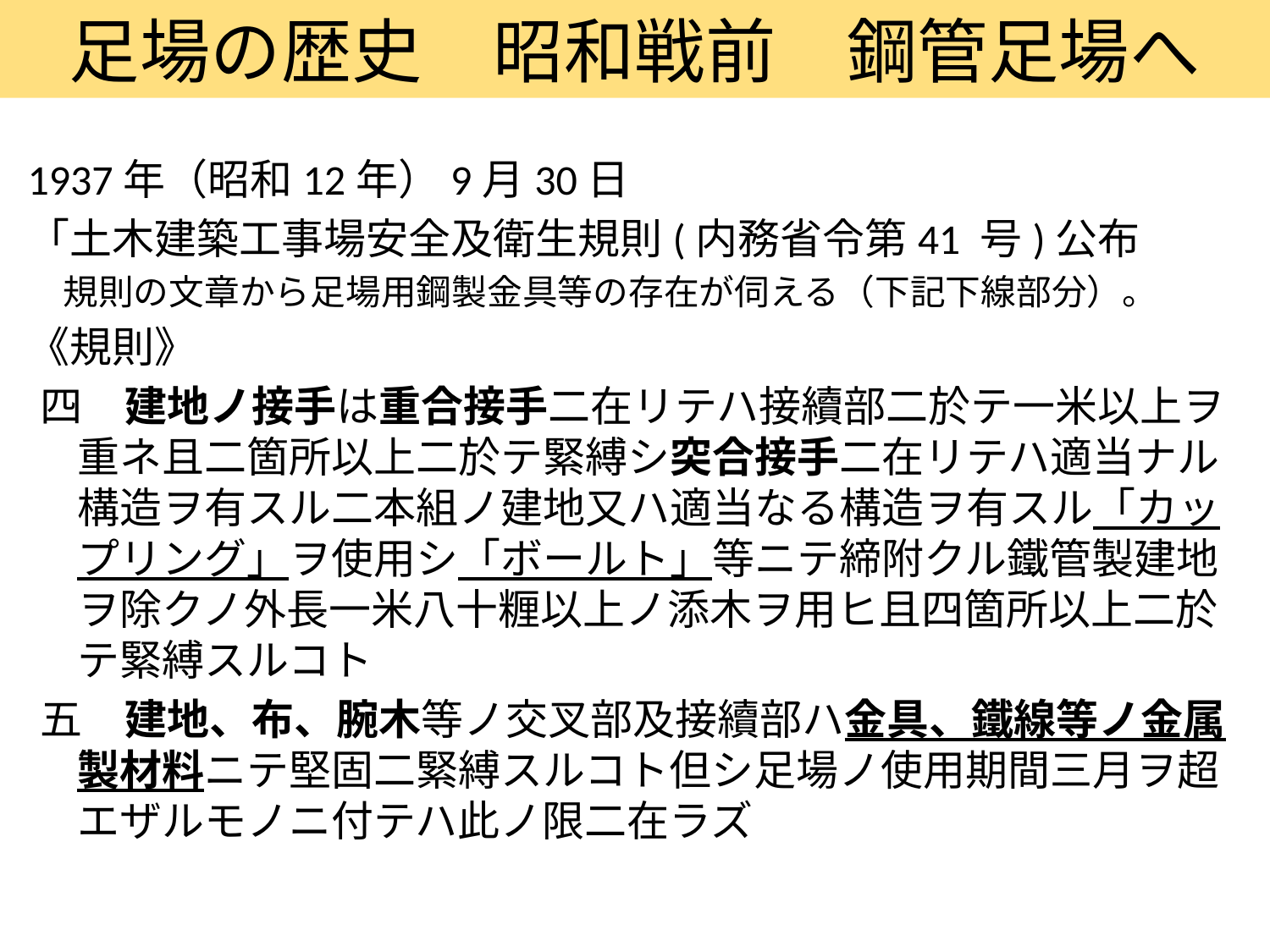

# 足場の歴史　昭和戦前　鋼管足場へ
1937年（昭和12年）9月30日
「土木建築工事場安全及衛生規則(内務省令第41 号)公布
　規則の文章から足場用鋼製金具等の存在が伺える（下記下線部分）。
《規則》
四　建地ノ接手は重合接手二在リテハ接續部二於テ一米以上ヲ重ネ且二箇所以上二於テ緊縛シ突合接手二在リテハ適当ナル構造ヲ有スル二本組ノ建地又ハ適当なる構造ヲ有スル「カップリング」ヲ使用シ「ボールト」等ニテ締附クル鐵管製建地ヲ除クノ外長一米八十糎以上ノ添木ヲ用ヒ且四箇所以上二於テ緊縛スルコト
五　建地、布、腕木等ノ交叉部及接續部ハ金具、鐵線等ノ金属製材料ニテ堅固二緊縛スルコト但シ足場ノ使用期間三月ヲ超エザルモノニ付テハ此ノ限二在ラズ